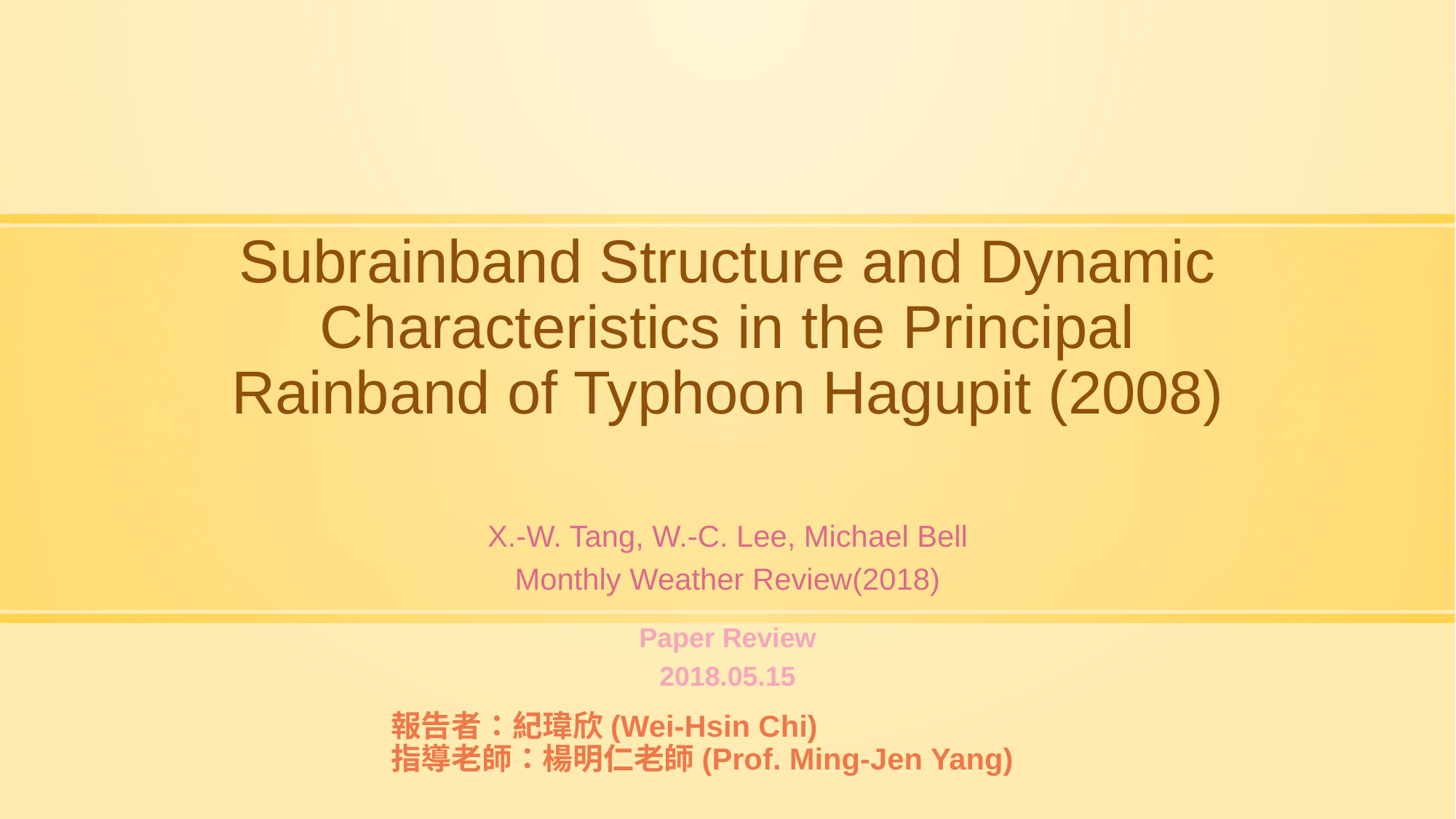

# Subrainband Structure and Dynamic Characteristics in the Principal Rainband of Typhoon Hagupit (2008)
X.-W. Tang, W.-C. Lee, Michael Bell
Monthly Weather Review(2018)
Paper Review
2018.05.15
報告者：紀瑋欣(Wei-Hsin Chi)
指導老師：楊明仁老師(Prof. Ming-Jen Yang)